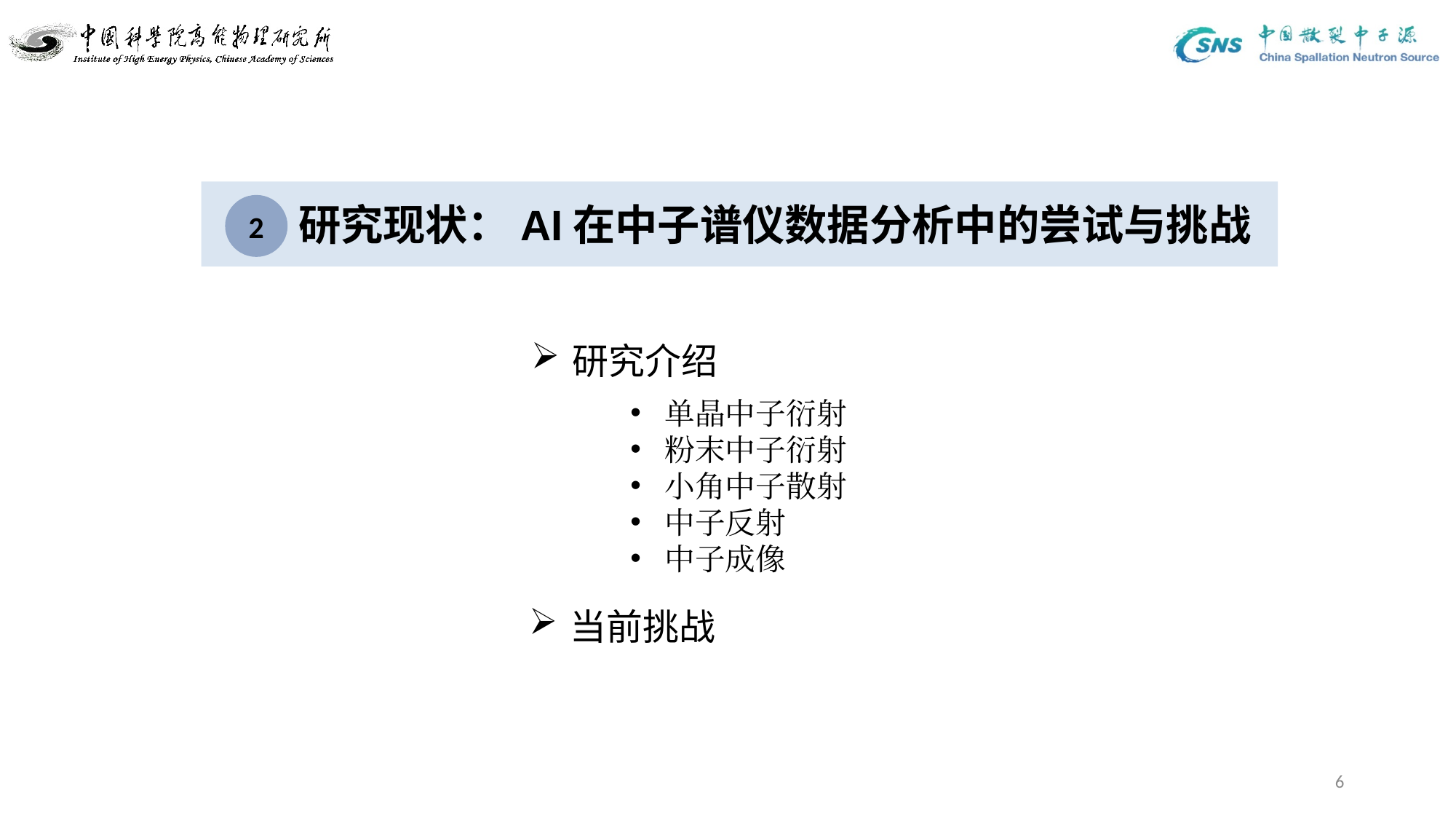

研究现状：AI在中子谱仪数据分析中的尝试与挑战
2
研究介绍
单晶中子衍射
粉末中子衍射
小角中子散射
中子反射
中子成像
当前挑战
6